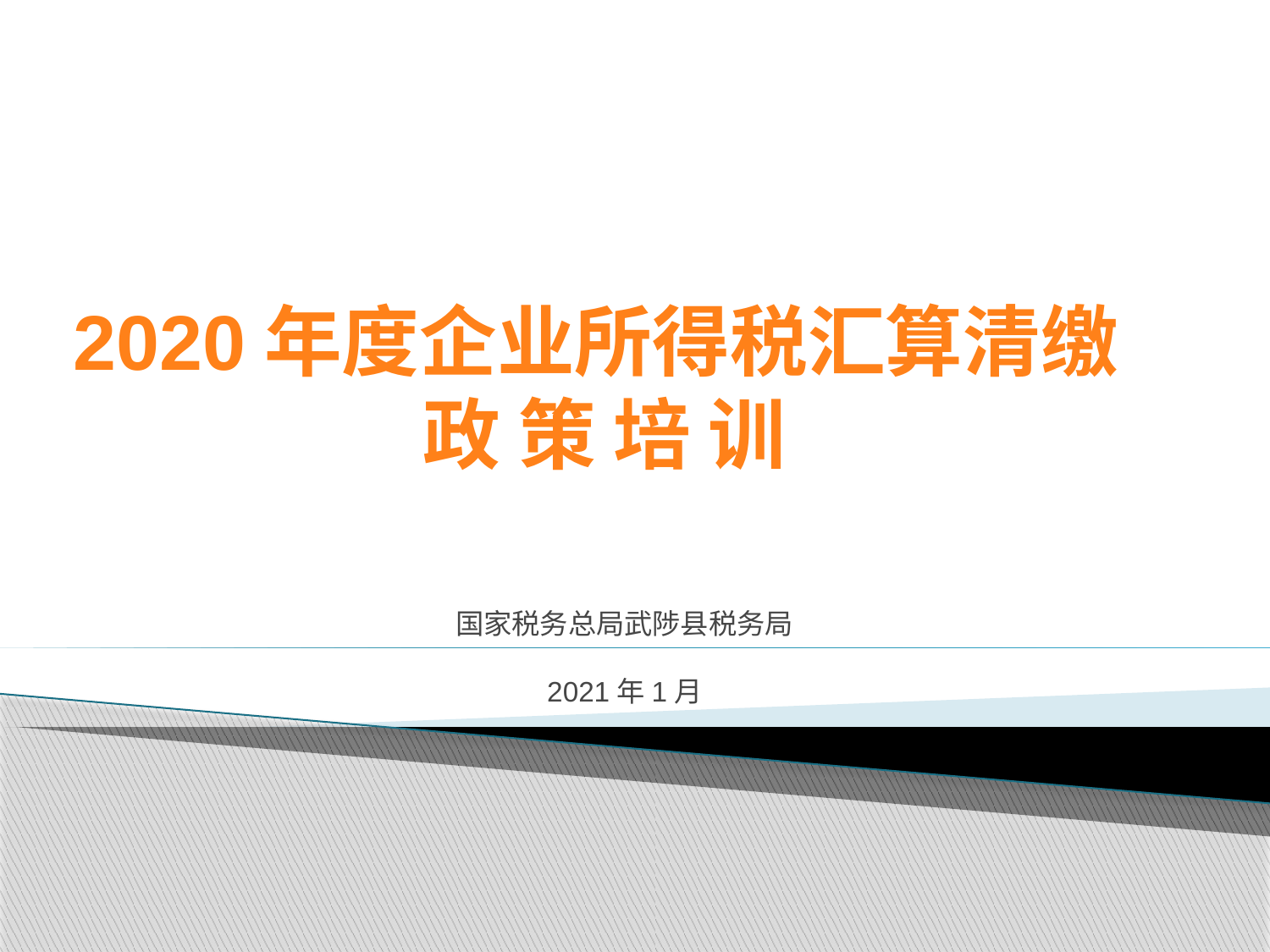

2020年度企业所得税汇算清缴  政 策 培 训
国家税务总局武陟县税务局

2021年1月